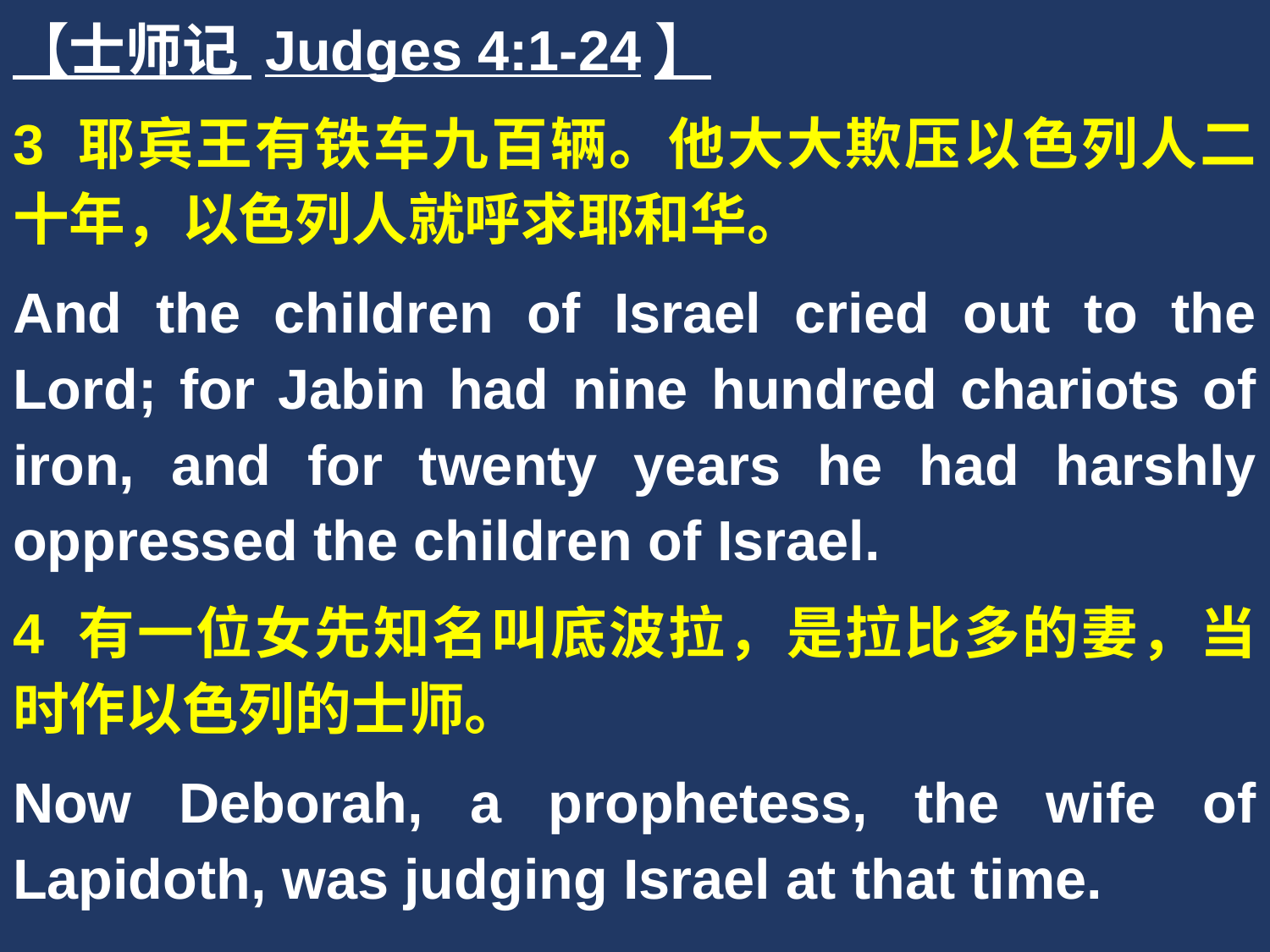

【士师记 Judges 4:1-24】
3 耶宾王有铁车九百辆。他大大欺压以色列人二十年，以色列人就呼求耶和华。
And the children of Israel cried out to the Lord; for Jabin had nine hundred chariots of iron, and for twenty years he had harshly oppressed the children of Israel.
4 有一位女先知名叫底波拉，是拉比多的妻，当时作以色列的士师。
Now Deborah, a prophetess, the wife of Lapidoth, was judging Israel at that time.